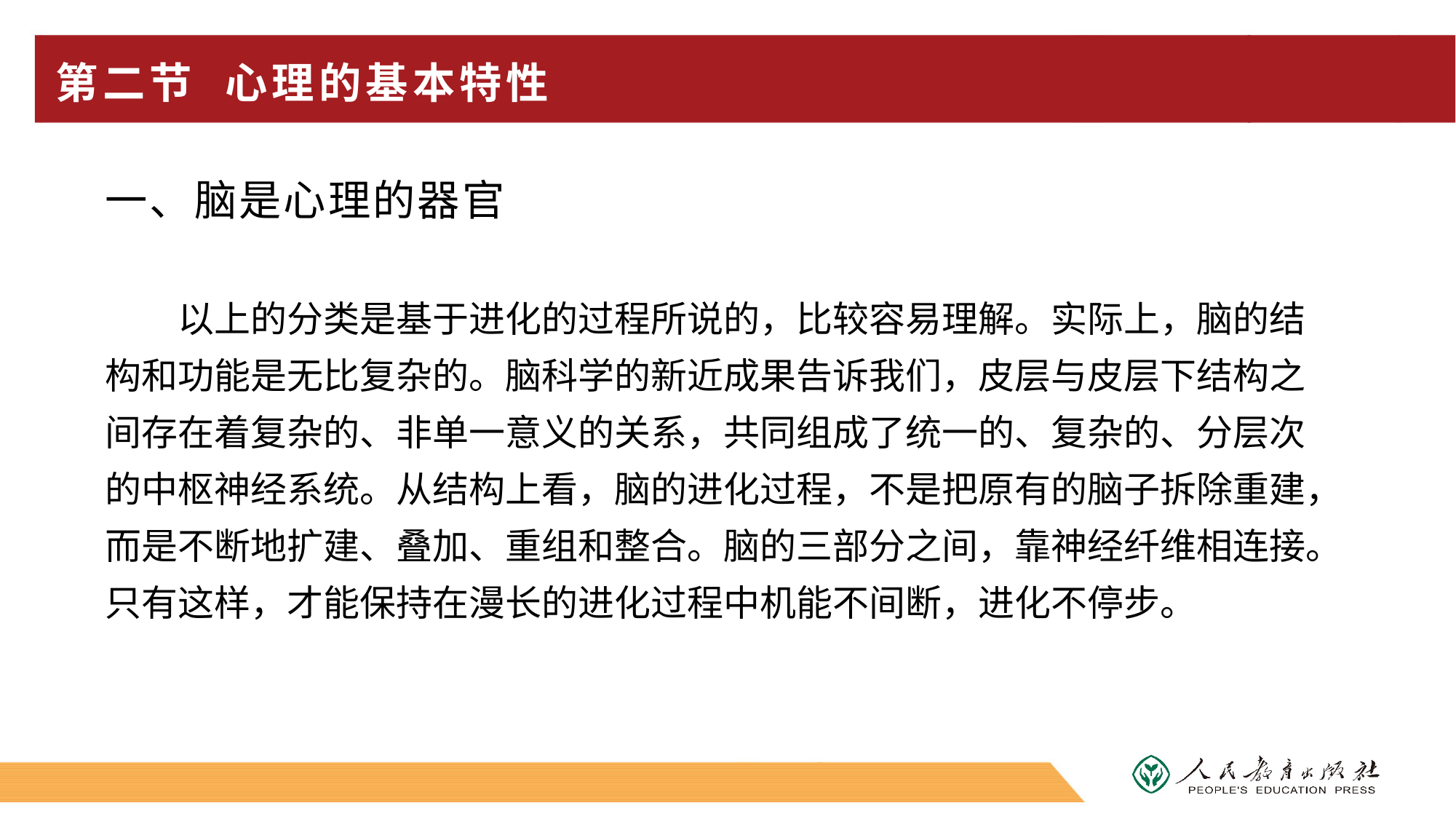

# 第二节  心理的基本特性
一、脑是心理的器官
以上的分类是基于进化的过程所说的，比较容易理解。实际上，脑的结构和功能是无比复杂的。脑科学的新近成果告诉我们，皮层与皮层下结构之间存在着复杂的、非单一意义的关系，共同组成了统一的、复杂的、分层次的中枢神经系统。从结构上看，脑的进化过程，不是把原有的脑子拆除重建，而是不断地扩建、叠加、重组和整合。脑的三部分之间，靠神经纤维相连接。只有这样，才能保持在漫长的进化过程中机能不间断，进化不停步。